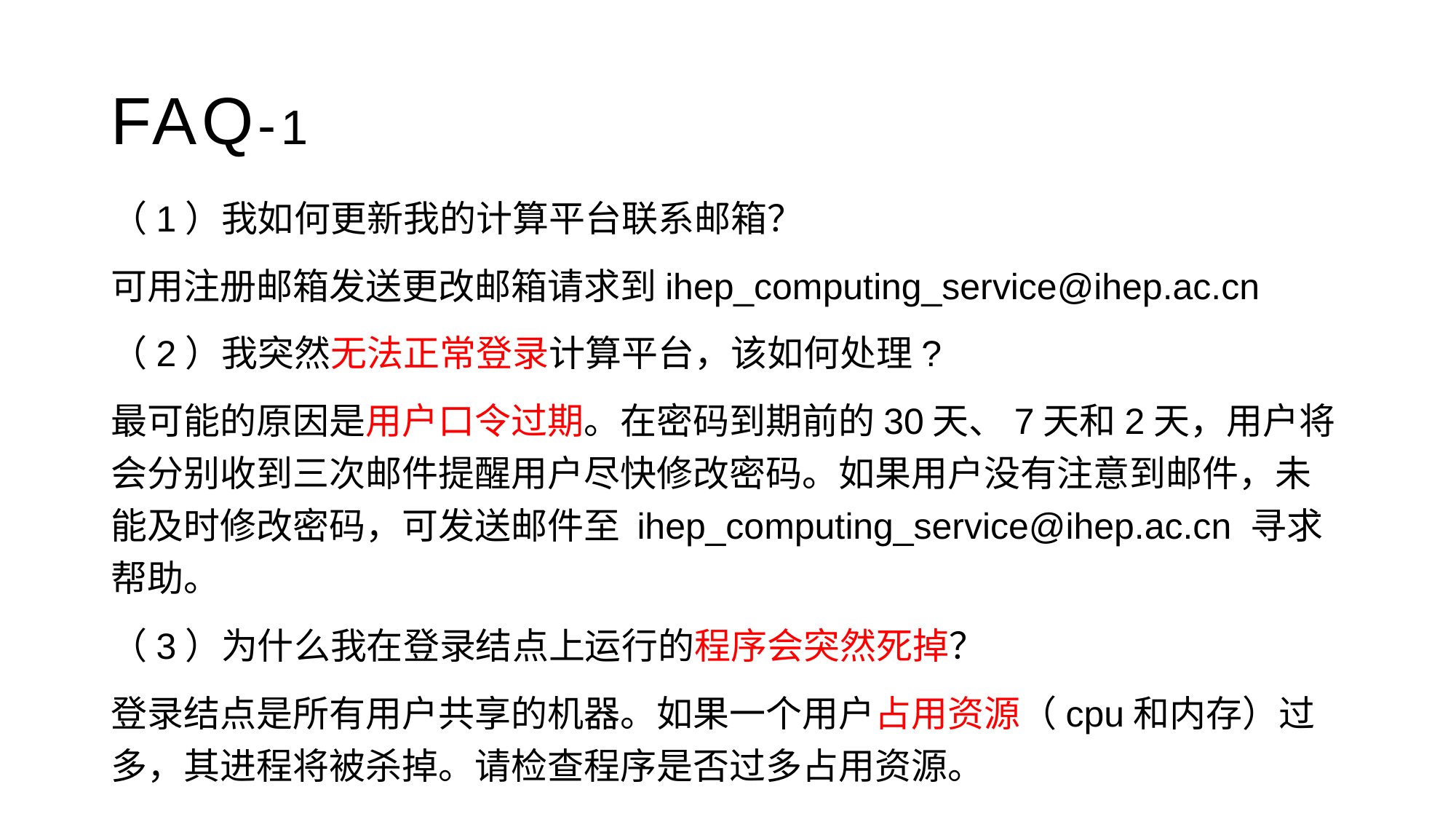

# FAQ-1
（1）我如何更新我的计算平台联系邮箱？
可用注册邮箱发送更改邮箱请求到ihep_computing_service@ihep.ac.cn
（2）我突然无法正常登录计算平台，该如何处理?
最可能的原因是用户口令过期。在密码到期前的30天、7天和2天，用户将会分别收到三次邮件提醒用户尽快修改密码。如果用户没有注意到邮件，未能及时修改密码，可发送邮件至 ihep_computing_service@ihep.ac.cn 寻求帮助。
（3）为什么我在登录结点上运行的程序会突然死掉？
登录结点是所有用户共享的机器。如果一个用户占用资源（cpu和内存）过多，其进程将被杀掉。请检查程序是否过多占用资源。